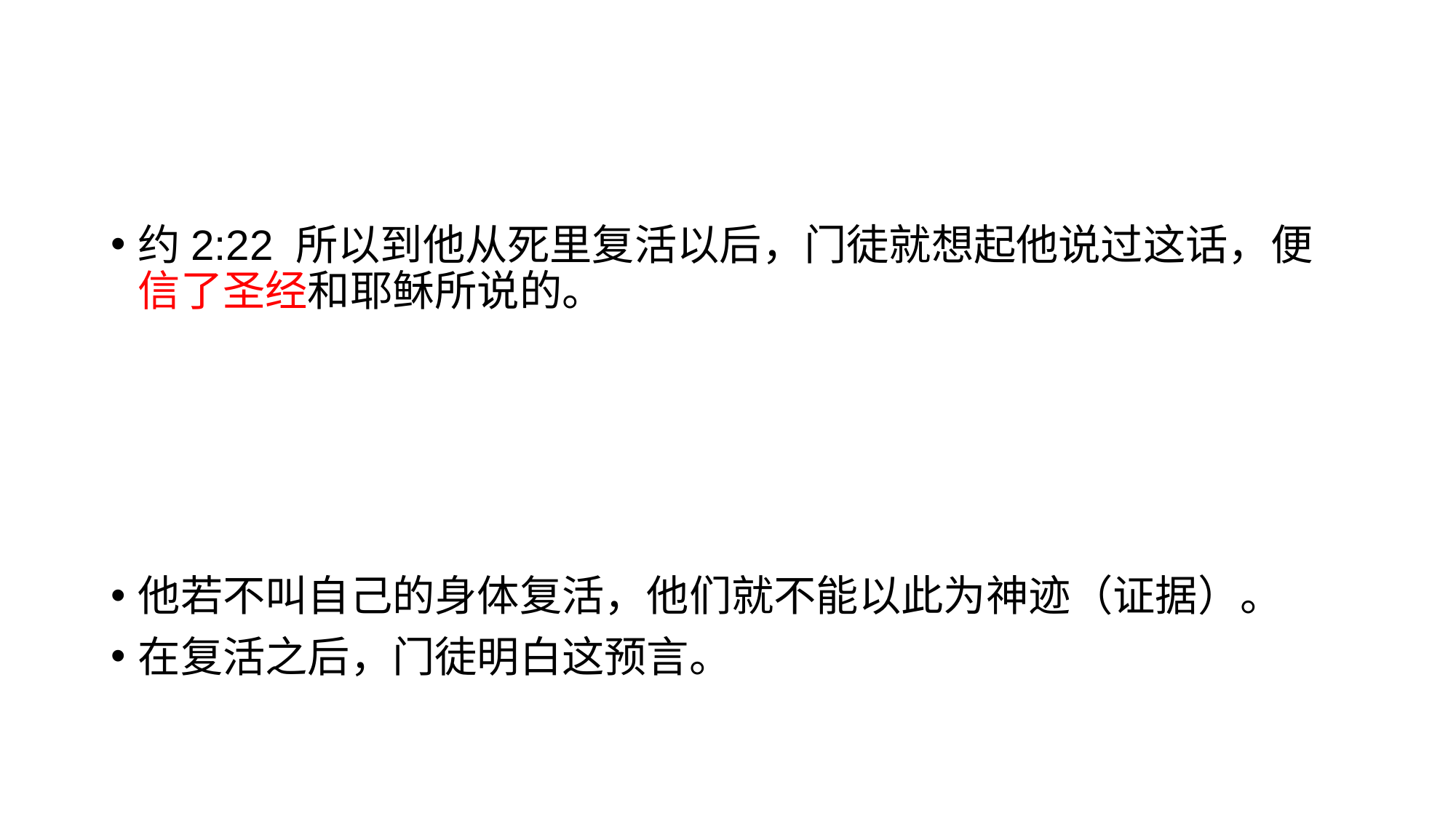

#
约2:22 所以到他从死里复活以后，门徒就想起他说过这话，便信了圣经和耶稣所说的。

他若不叫自己的身体复活，他们就不能以此为神迹（证据）。
在复活之后，门徒明白这预言。